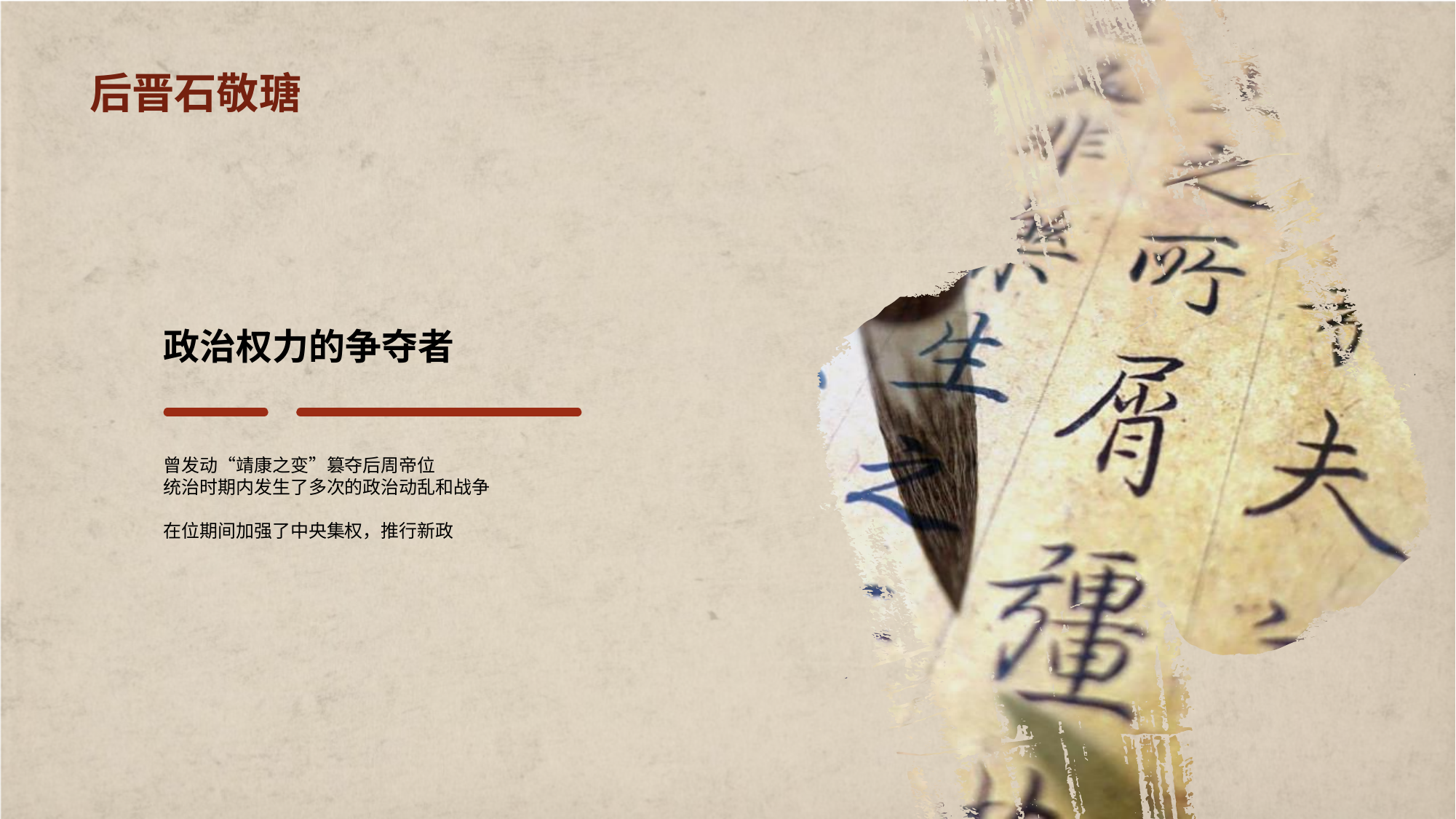

# 后晋石敬瑭

政治权力的争夺者
曾发动“靖康之变”篡夺后周帝位
统治时期内发生了多次的政治动乱和战争
在位期间加强了中央集权，推行新政